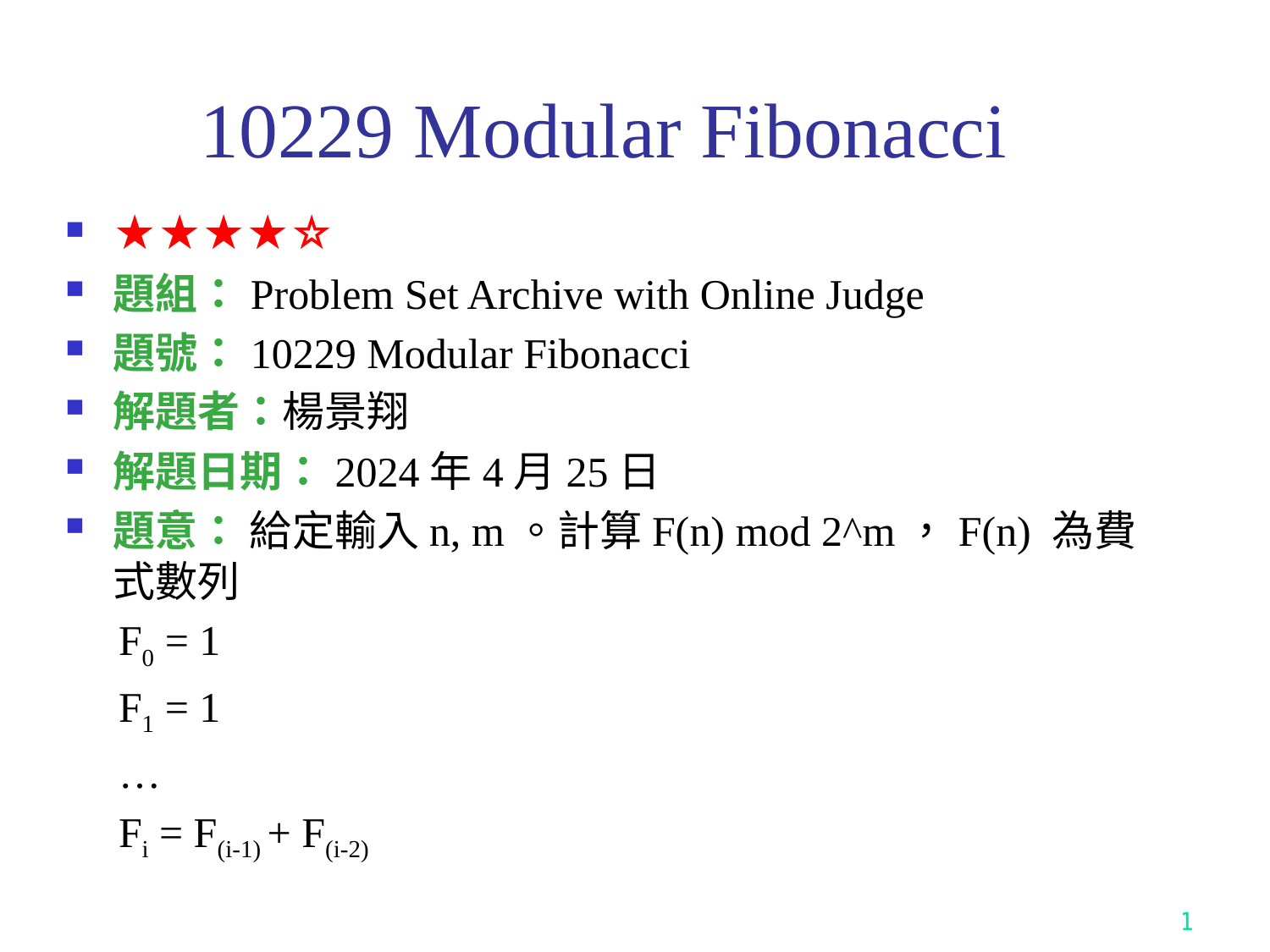

# 10229 Modular Fibonacci
★★★★☆
題組：Problem Set Archive with Online Judge
題號：10229 Modular Fibonacci
解題者：楊景翔
解題日期：2024年4月25日
題意： 給定輸入n, m。計算F(n) mod 2^m，F(n) 為費式數列
     F0 = 1
     F1 = 1
     …
     Fi = F(i-1) + F(i-2)
1